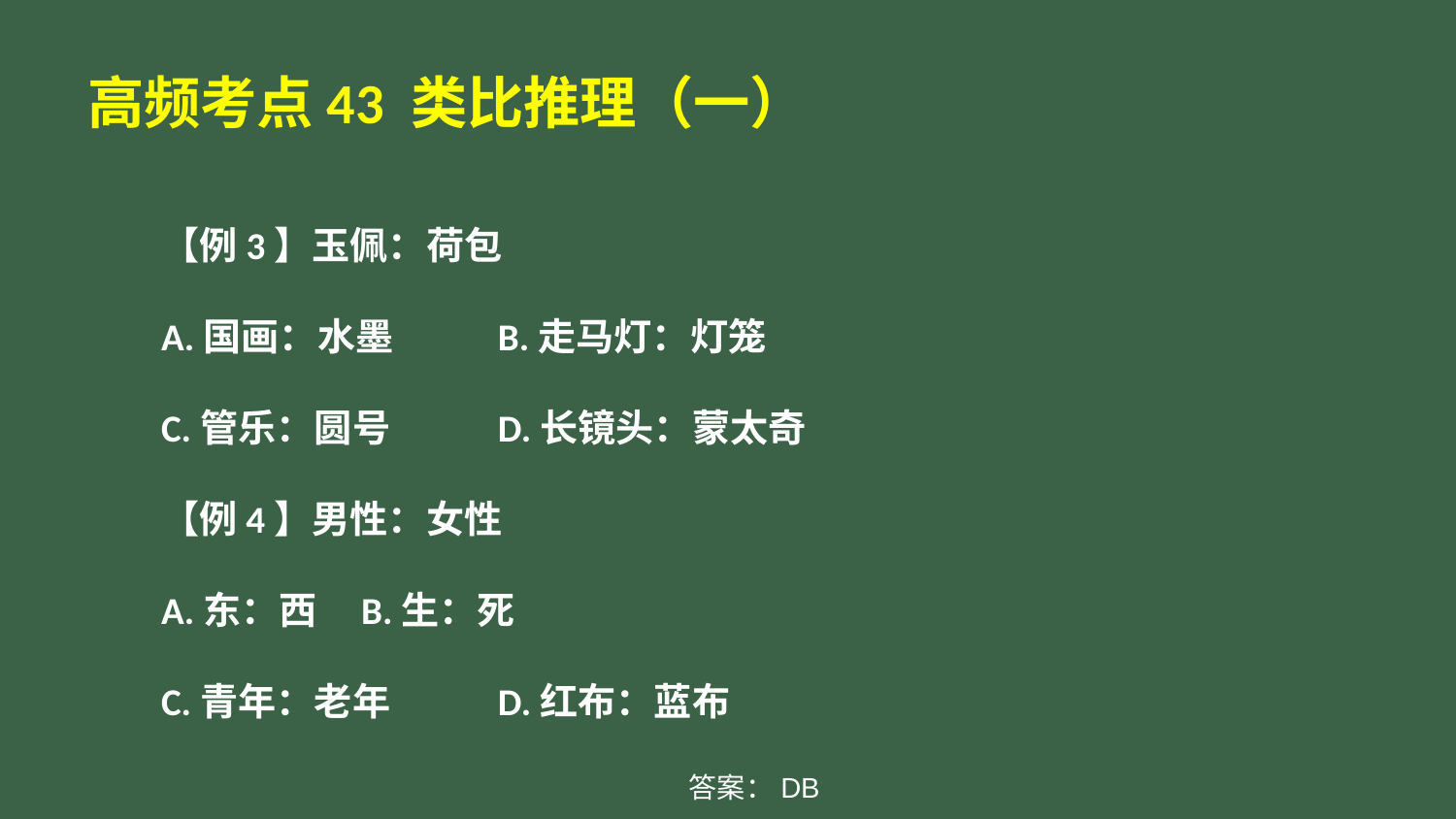

# 高频考点43 类比推理（一）
【例3】玉佩：荷包
A.国画：水墨	B.走马灯：灯笼
C.管乐：圆号	D.长镜头：蒙太奇
【例4】男性：女性
A.东：西	B.生：死
C.青年：老年	D.红布：蓝布

答案：DB